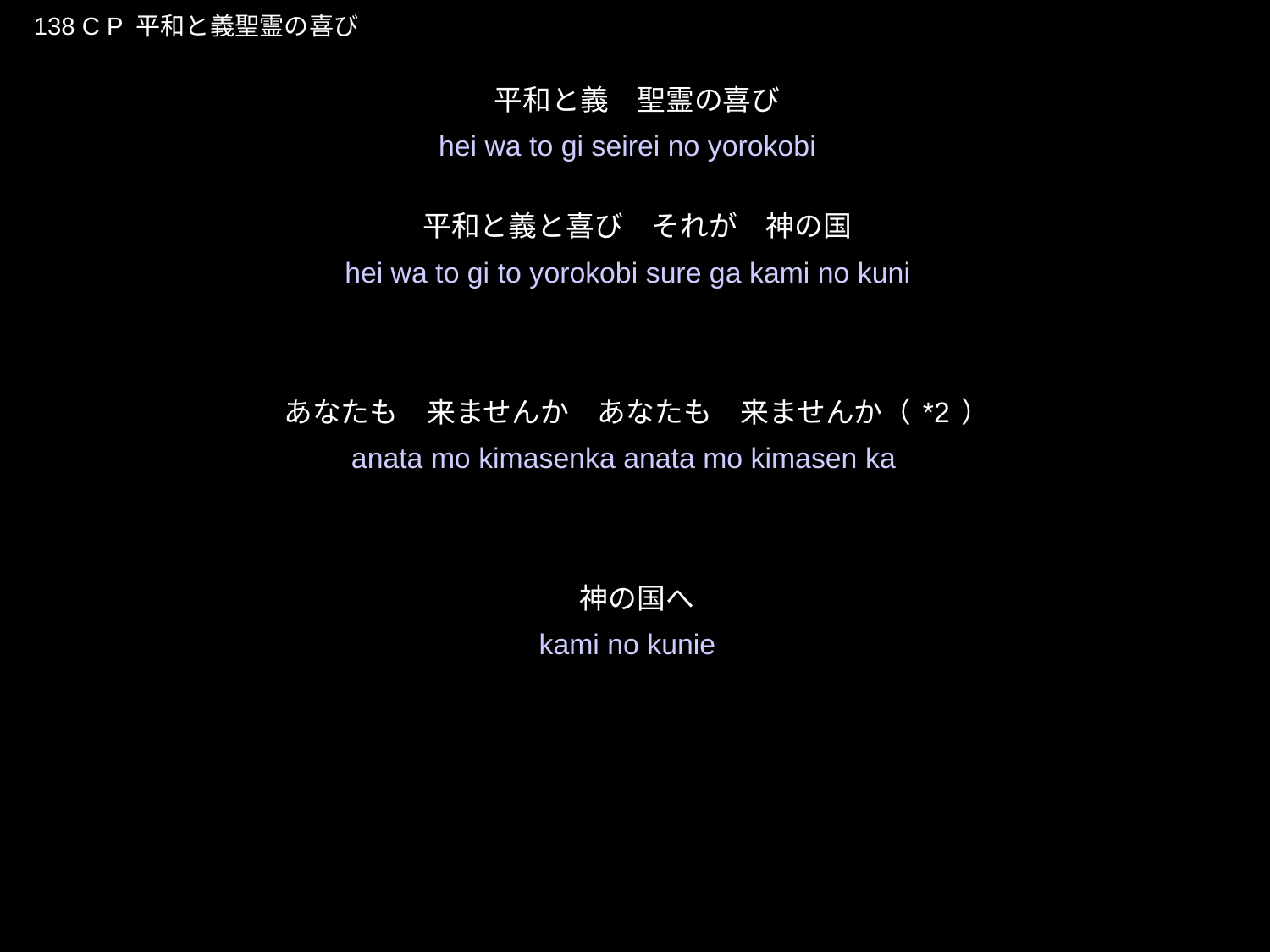

へいわとぎせいれいのよろこび
★P
138 C P 平和と義聖霊の喜び
平和と義　聖霊の喜び
平和と義と喜び　それが　神の国
あなたも　来ませんか　あなたも　来ませんか（*2）
神の国へ
★１
hei wa to gi seirei no yorokobi
hei wa to gi to yorokobi sure ga kami no kuni
anata mo kimasenka anata mo kimasen ka
kami no kunie